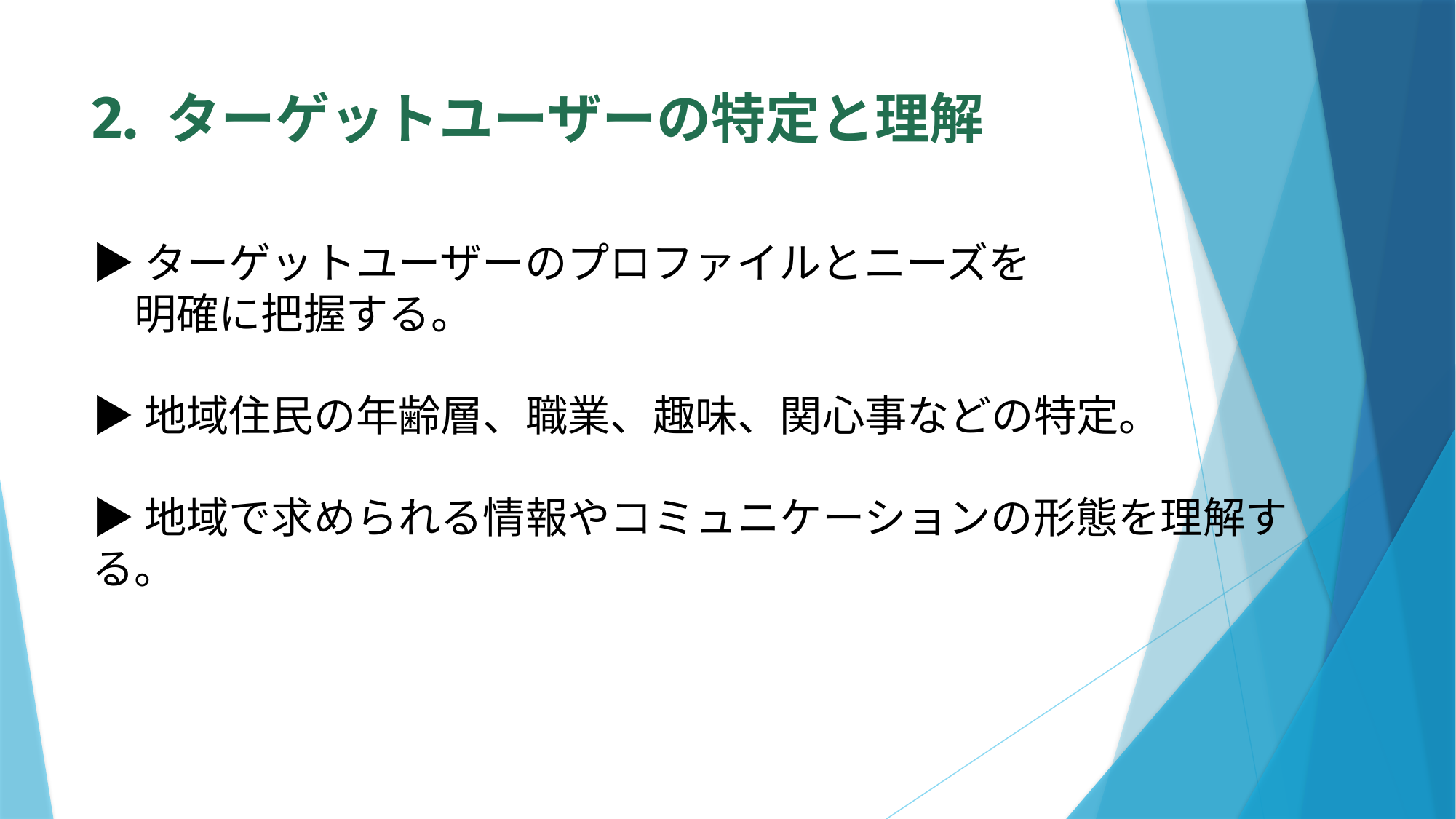

# 2. ターゲットユーザーの特定と理解
▶ターゲットユーザーのプロファイルとニーズを
　明確に把握する。

▶地域住民の年齢層、職業、趣味、関心事などの特定。

▶地域で求められる情報やコミュニケーションの形態を理解する。